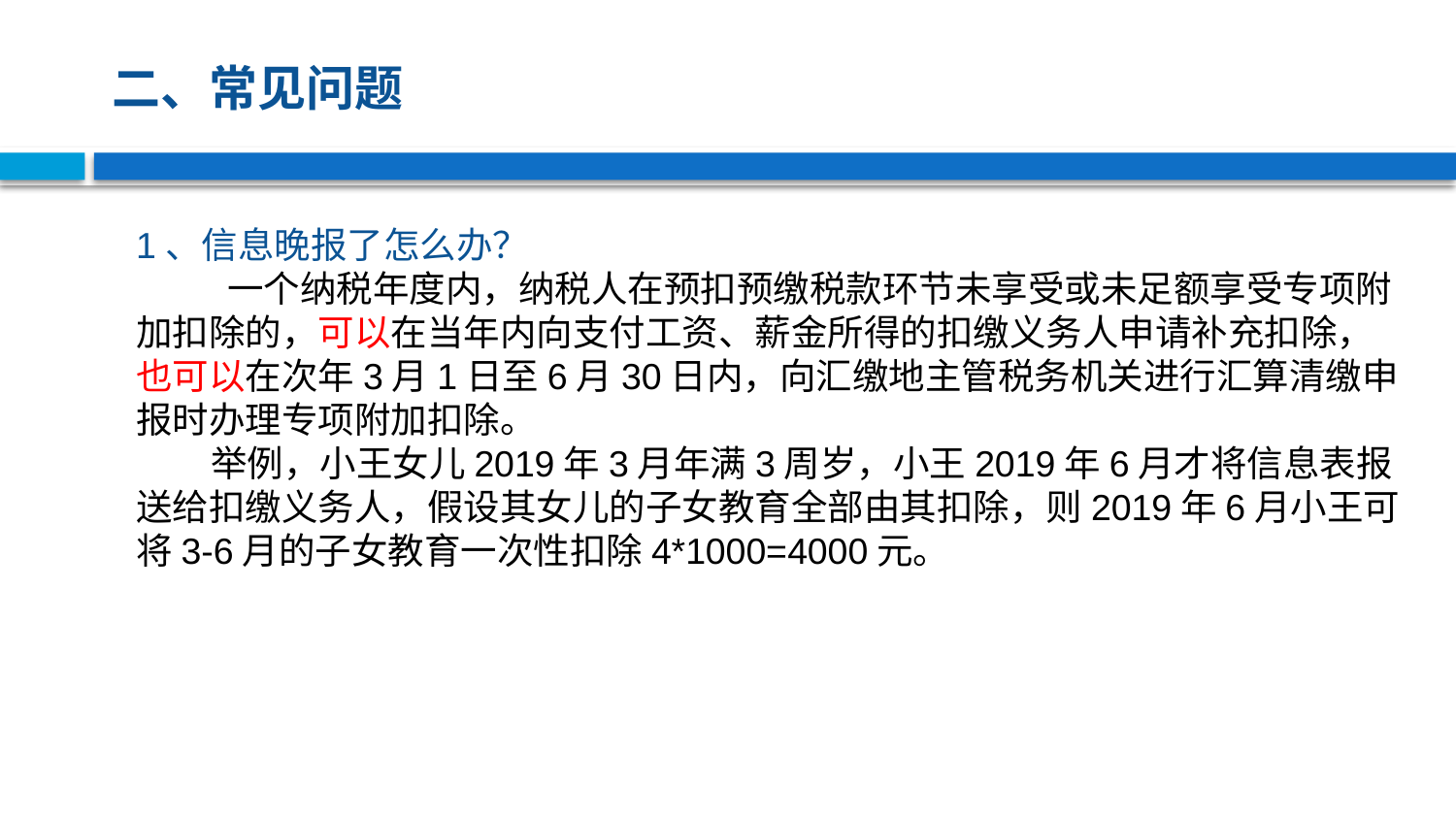

# 二、常见问题

1、信息晚报了怎么办？
          一个纳税年度内，纳税人在预扣预缴税款环节未享受或未足额享受专项附加扣除的，可以在当年内向支付工资、薪金所得的扣缴义务人申请补充扣除，也可以在次年3月1日至6月30日内，向汇缴地主管税务机关进行汇算清缴申报时办理专项附加扣除。
        举例，小王女儿2019年3月年满3周岁，小王2019年6月才将信息表报送给扣缴义务人，假设其女儿的子女教育全部由其扣除，则2019年6月小王可将3-6月的子女教育一次性扣除4*1000=4000元。